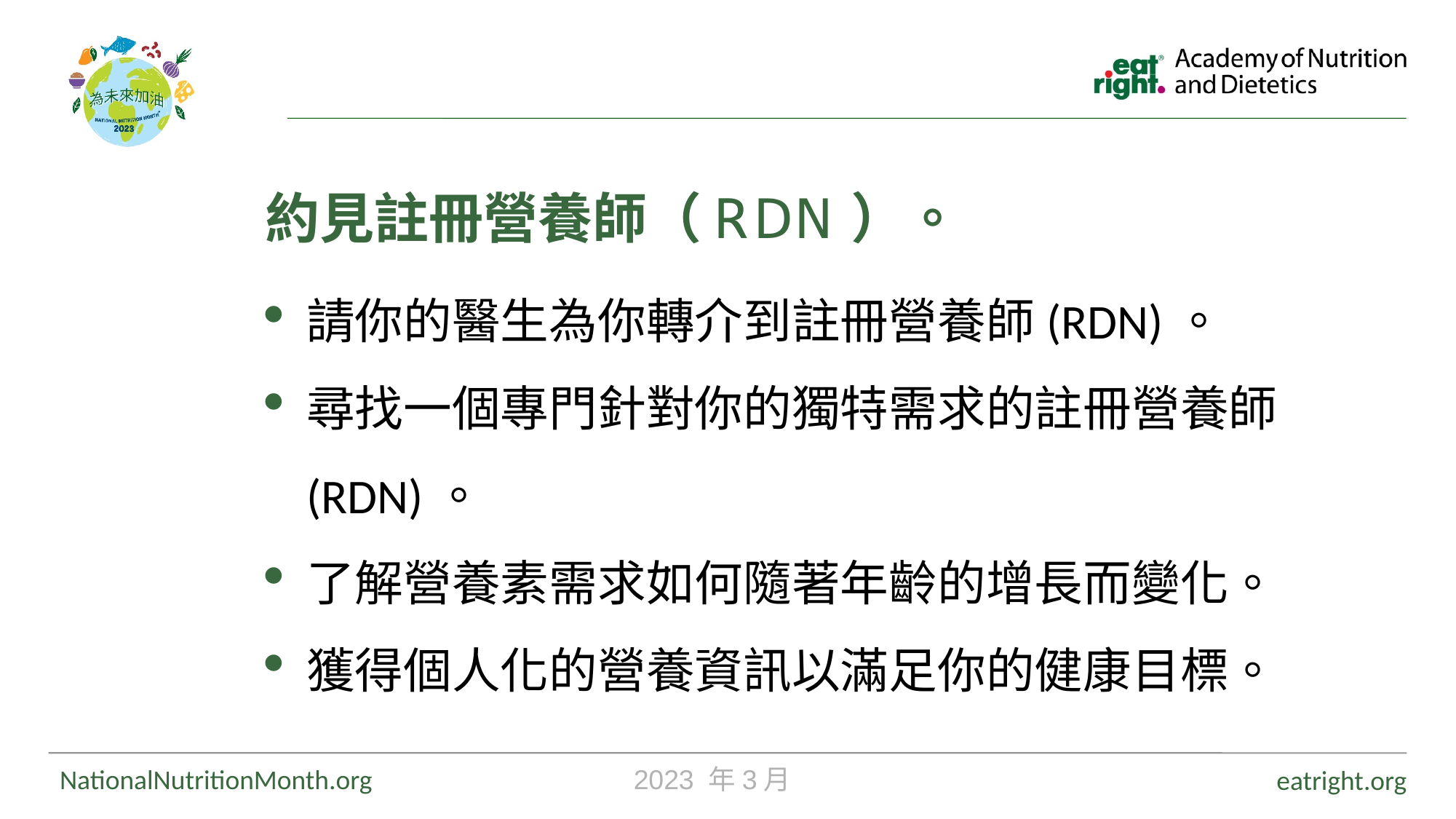

約見註冊營養師（RDN）。
請你的醫生為你轉介到註冊營養師(RDN)。
尋找一個專門針對你的獨特需求的註冊營養師(RDN)。
了解營養素需求如何隨著年齡的增長而變化。
獲得個人化的營養資訊以滿足你的健康目標。